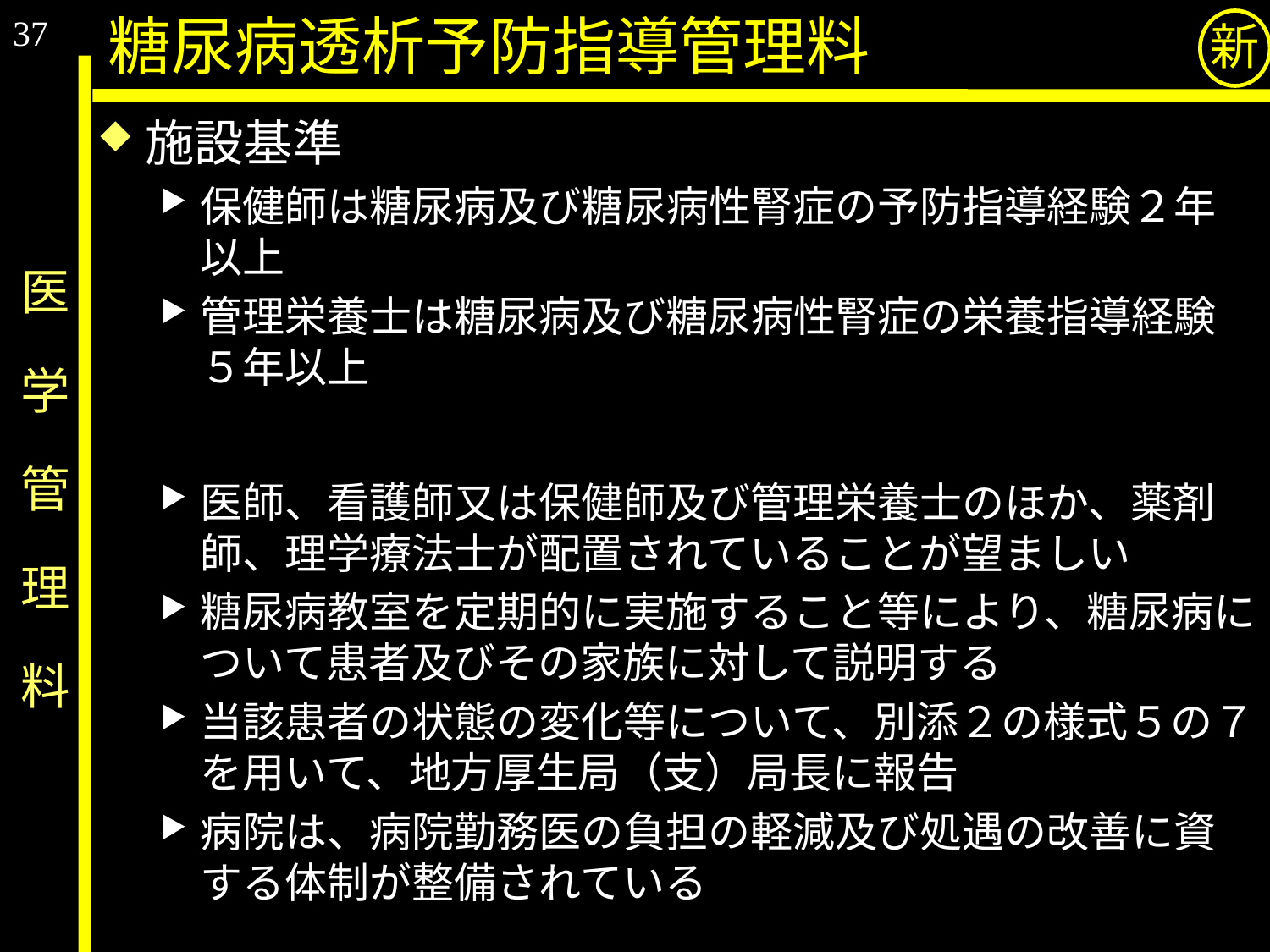

37
糖尿病透析予防指導管理料
新

施設基準
保健師は糖尿病及び糖尿病性腎症の予防指導経験２年以上
管理栄養士は糖尿病及び糖尿病性腎症の栄養指導経験５年以上

医師、看護師又は保健師及び管理栄養士のほか、薬剤師、理学療法士が配置されていることが望ましい
糖尿病教室を定期的に実施すること等により、糖尿病について患者及びその家族に対して説明する
当該患者の状態の変化等について、別添２の様式５の７を用いて、地方厚生局（支）局長に報告
病院は、病院勤務医の負担の軽減及び処遇の改善に資する体制が整備されている
# 医　学　管　理　料